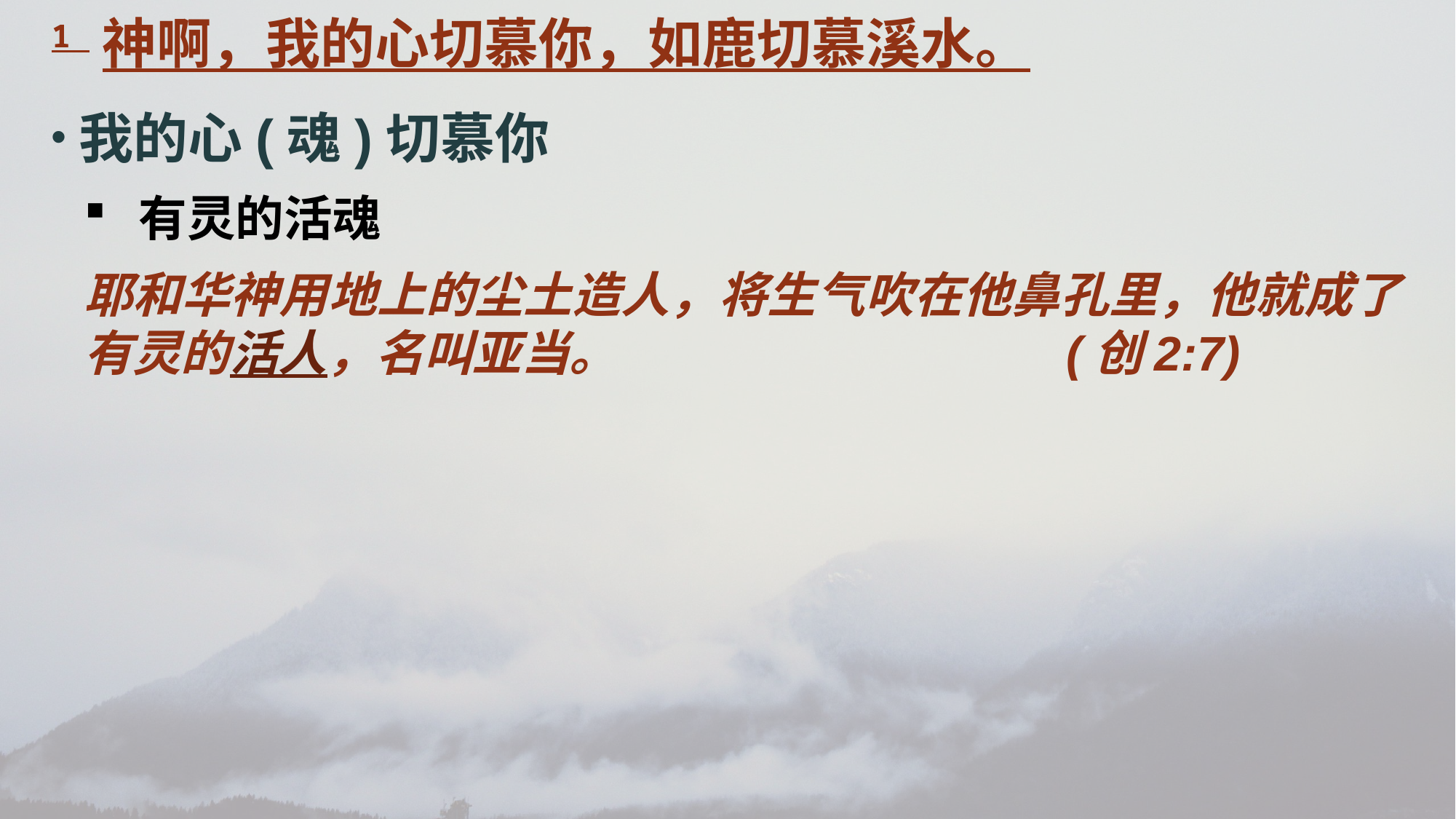

1 神啊，我的心切慕你，如鹿切慕溪水。
我的心(魂)切慕你
有灵的活魂
耶和华神用地上的尘土造人，将生气吹在他鼻孔里，他就成了有灵的活人，名叫亚当。					(创2:7)